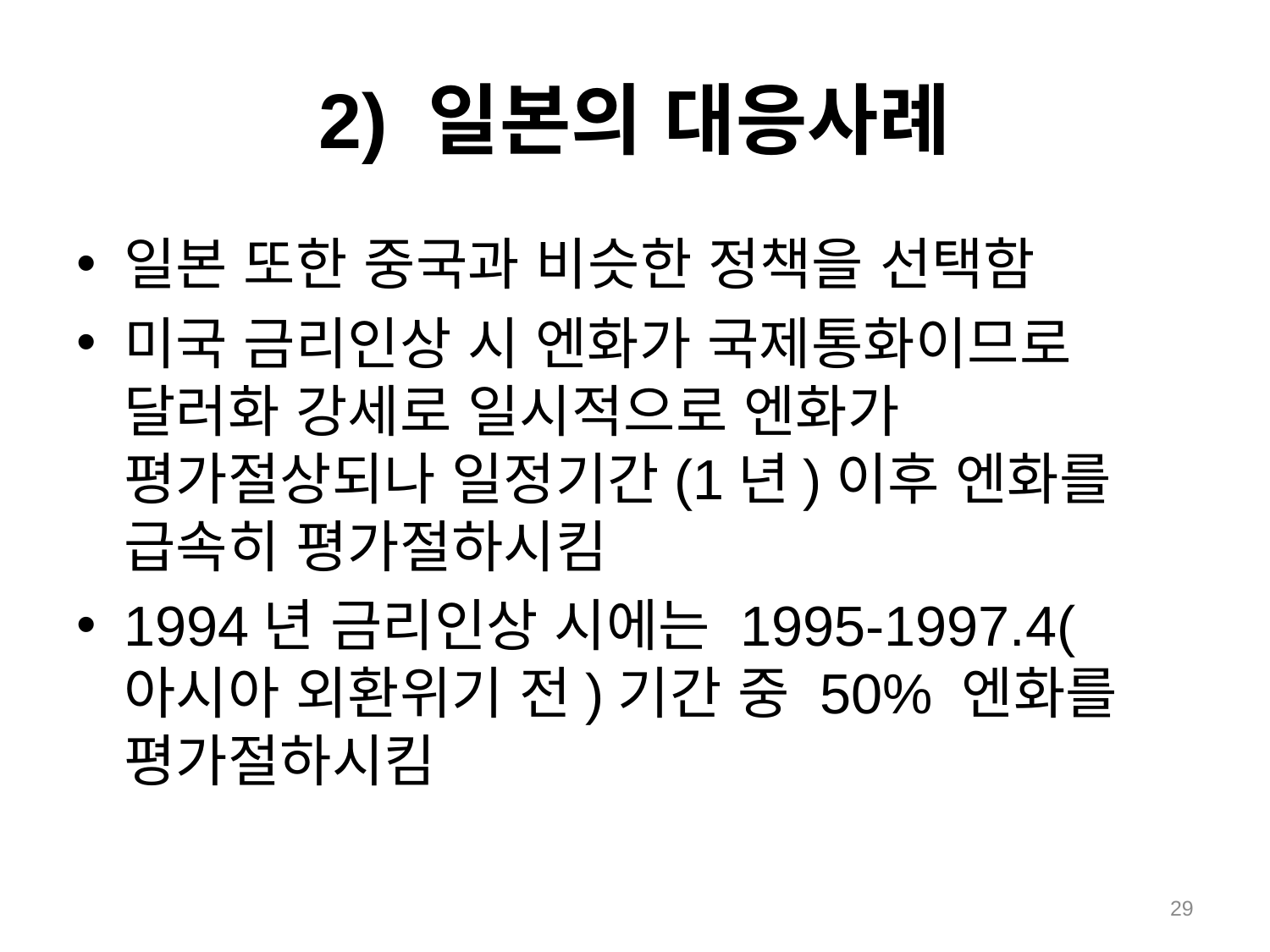

# 2) 일본의 대응사례
일본 또한 중국과 비슷한 정책을 선택함
미국 금리인상 시 엔화가 국제통화이므로 달러화 강세로 일시적으로 엔화가 평가절상되나 일정기간(1년)이후 엔화를 급속히 평가절하시킴
1994년 금리인상 시에는 1995-1997.4(아시아 외환위기 전)기간 중 50% 엔화를 평가절하시킴

29